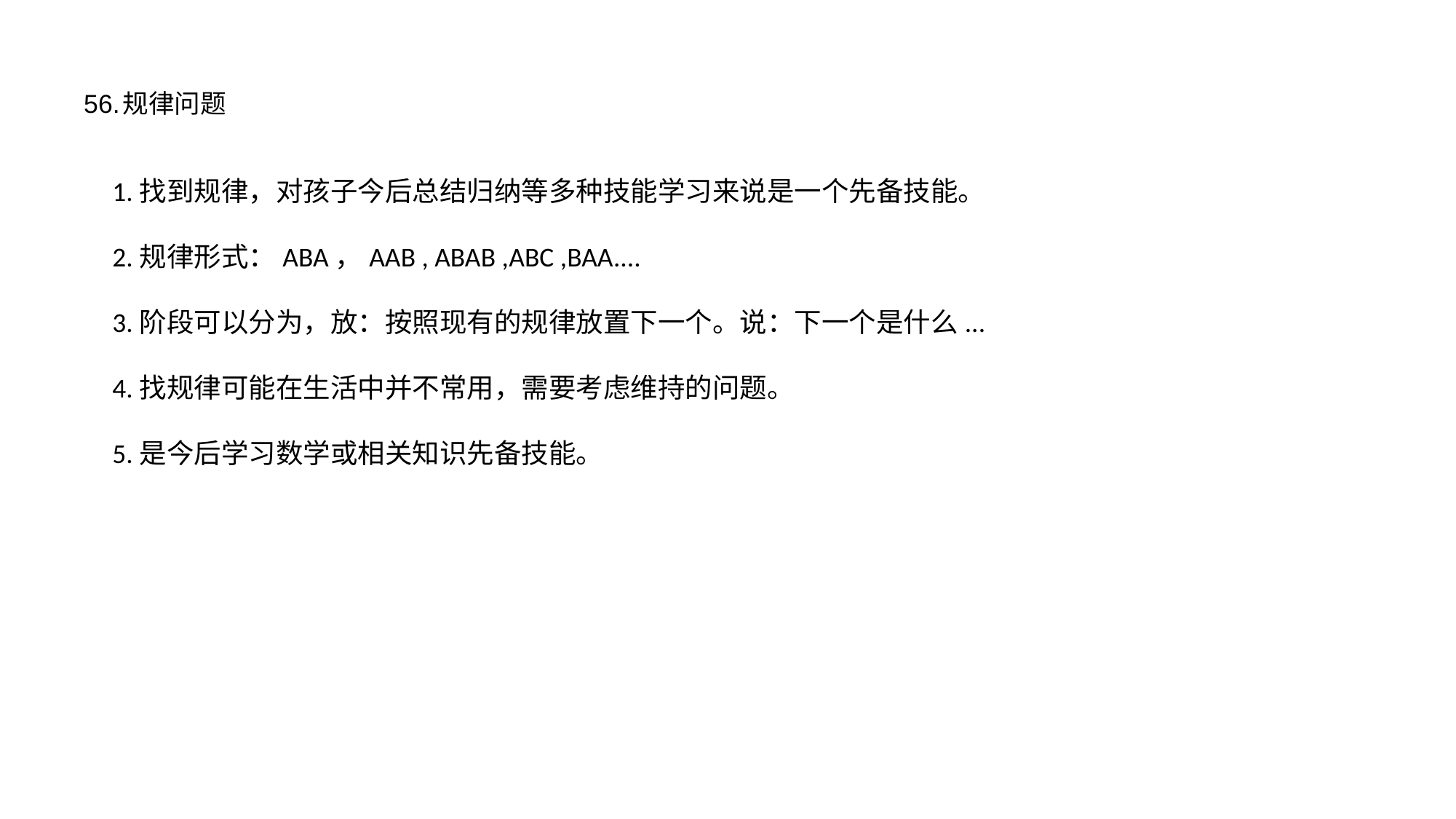

# 56.规律问题
1.找到规律，对孩子今后总结归纳等多种技能学习来说是一个先备技能。

2.规律形式：ABA，AAB , ABAB ,ABC ,BAA....

3.阶段可以分为，放：按照现有的规律放置下一个。说：下一个是什么...

4.找规律可能在生活中并不常用，需要考虑维持的问题。

5.是今后学习数学或相关知识先备技能。